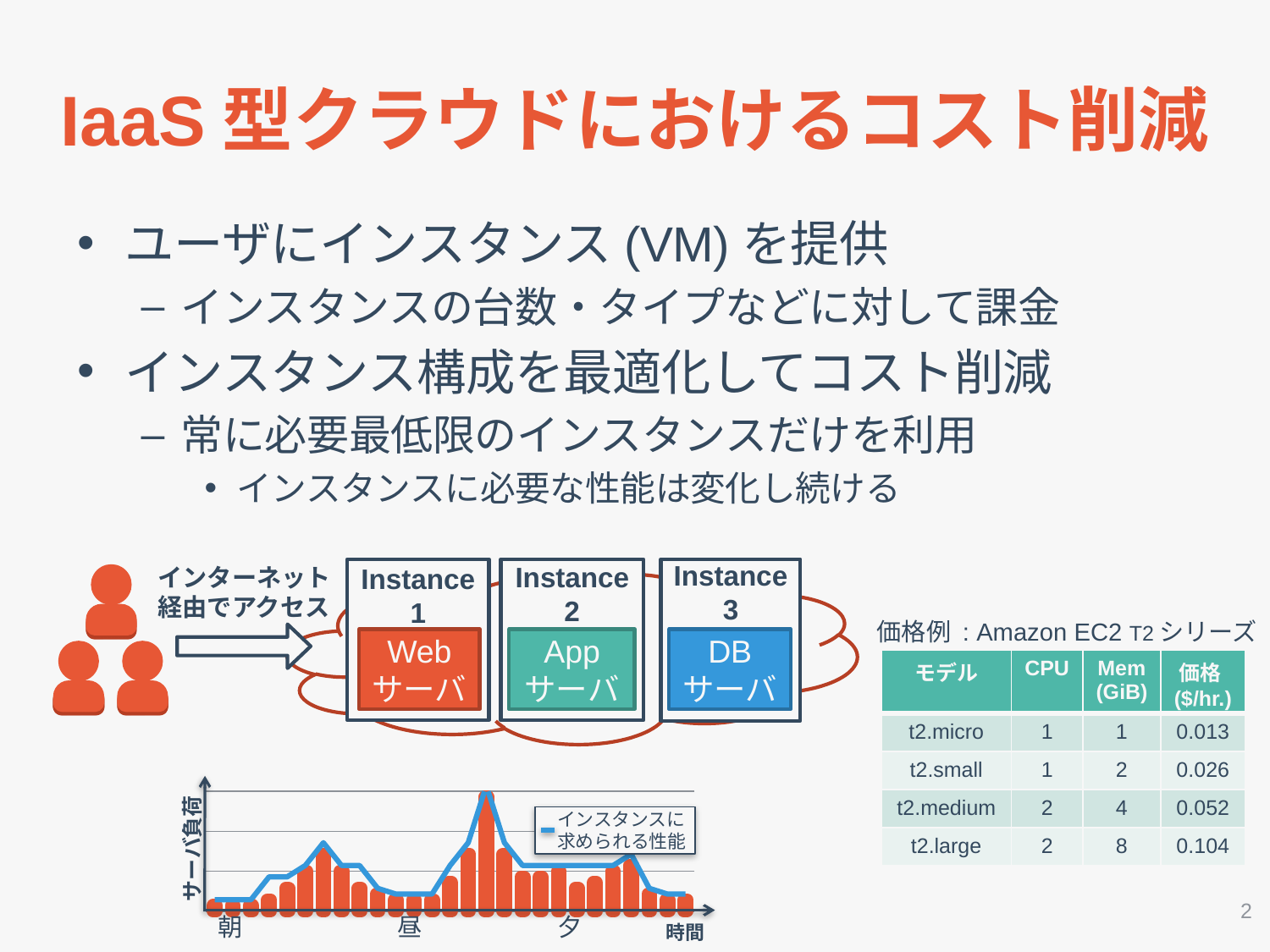

# IaaS型クラウドにおけるコスト削減
ユーザにインスタンス(VM)を提供
インスタンスの台数・タイプなどに対して課金
インスタンス構成を最適化してコスト削減
常に必要最低限のインスタンスだけを利用
インスタンスに必要な性能は変化し続ける
インターネット
経由でアクセス
Instance1

Instance2

Instance
3

価格例 : Amazon EC2 T2シリーズ

Web
サーバ
App
サーバ
DB
サーバ

| モデル | CPU | Mem (GiB) | 価格($/hr.) |
| --- | --- | --- | --- |
| t2.micro | 1 | 1 | 0.013 |
| t2.small | 1 | 2 | 0.026 |
| t2.medium | 2 | 4 | 0.052 |
| t2.large | 2 | 8 | 0.104 |

### Chart

| Category |  |  |
|---|---|---|
インスタンスに
求められる性能

2
朝
昼
夕